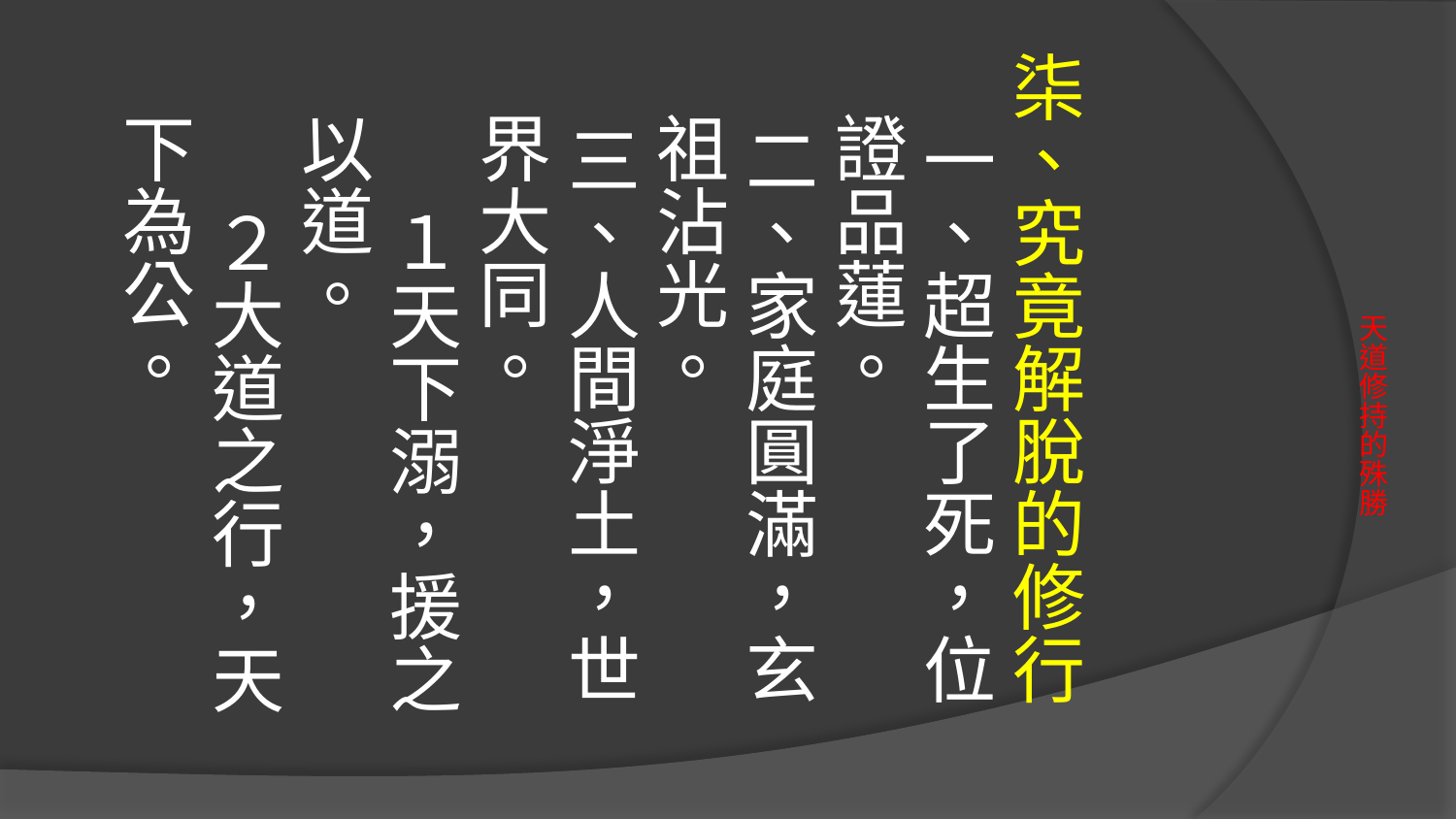

柒、究竟解脫的修行
　一、超生了死，位證品蓮。
　二、家庭圓滿，玄祖沾光。
　三、人間淨土，世界大同。
    　１天下溺，援之以道。
    　２大道之行，天下為公。

# 天道修持的殊勝